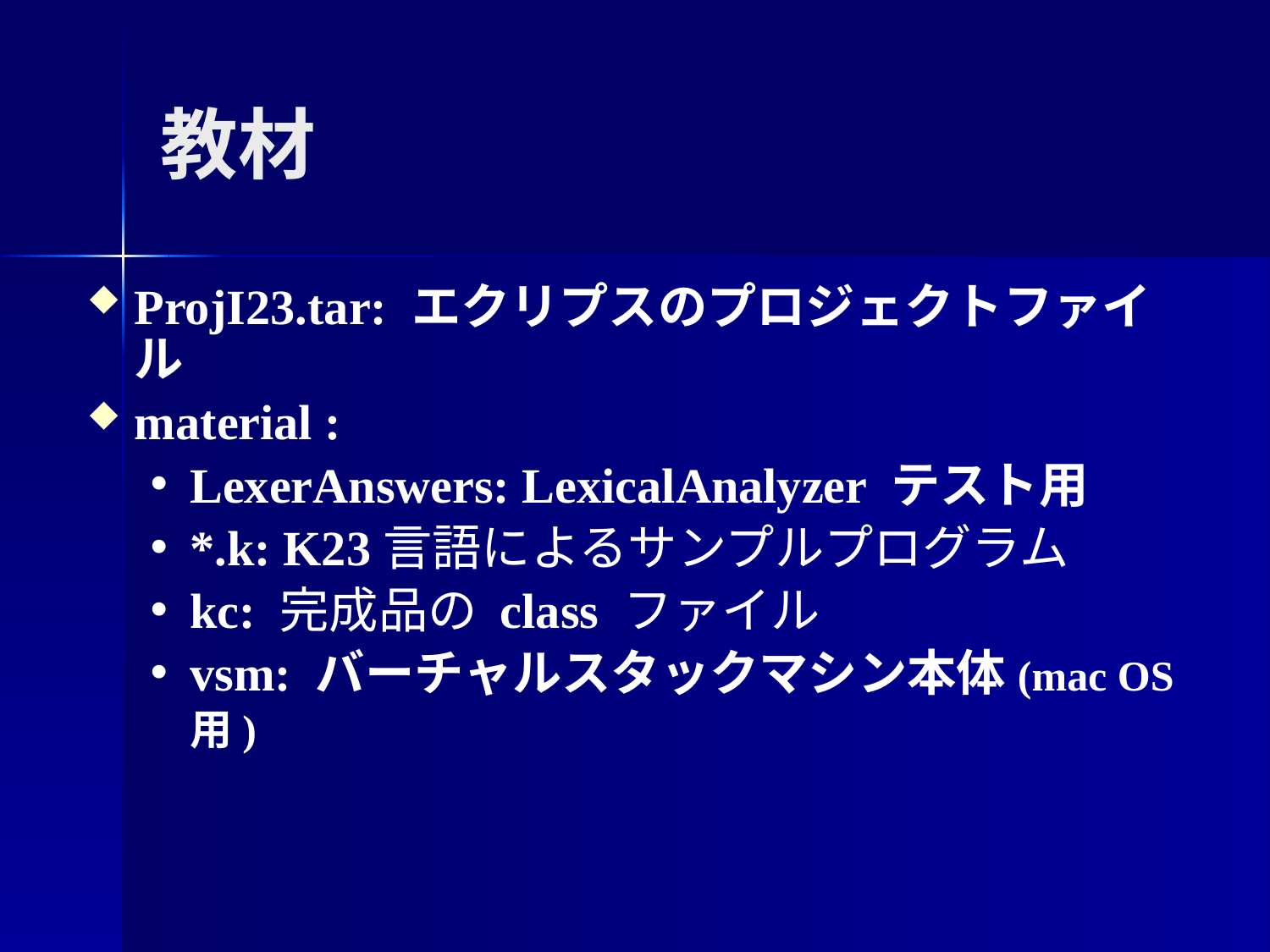

# 教材
ProjI23.tar: エクリプスのプロジェクトファイル
material :
LexerAnswers: LexicalAnalyzer テスト用
*.k: K23言語によるサンプルプログラム
kc: 完成品の class ファイル
vsm: バーチャルスタックマシン本体(mac OS用)